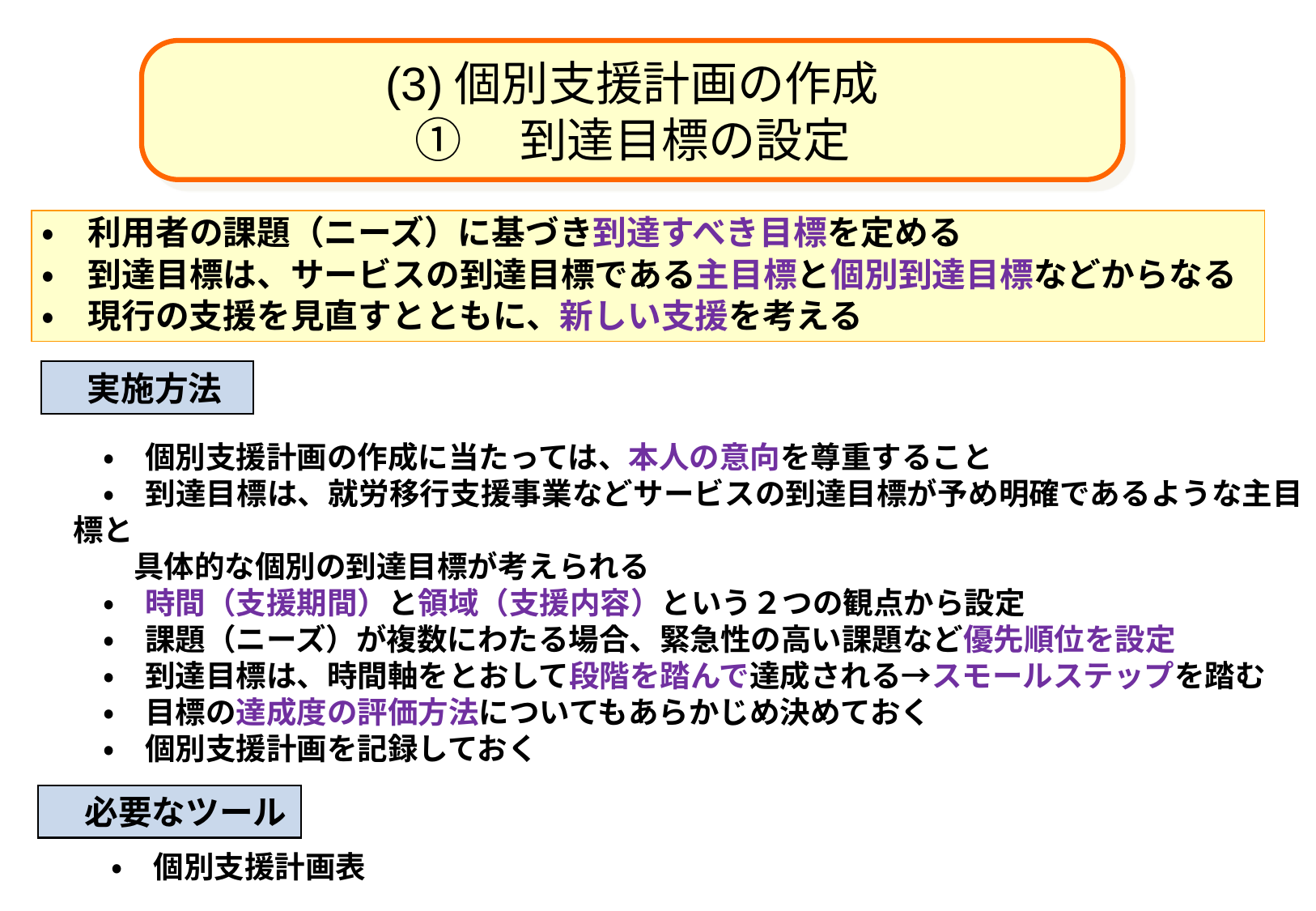

(3)個別支援計画の作成
①　到達目標の設定
・　利用者の課題（ニーズ）に基づき到達すべき目標を定める
・　到達目標は、サービスの到達目標である主目標と個別到達目標などからなる
・　現行の支援を見直すとともに、新しい支援を考える
　実施方法
　・　個別支援計画の作成に当たっては、本人の意向を尊重すること
　・　到達目標は、就労移行支援事業などサービスの到達目標が予め明確であるような主目標と
　　具体的な個別の到達目標が考えられる
　・　時間（支援期間）と領域（支援内容）という２つの観点から設定
　・　課題（ニーズ）が複数にわたる場合、緊急性の高い課題など優先順位を設定
　・　到達目標は、時間軸をとおして段階を踏んで達成される→スモールステップを踏む
　・　目標の達成度の評価方法についてもあらかじめ決めておく
　・　個別支援計画を記録しておく
　必要なツール
　　・　個別支援計画表